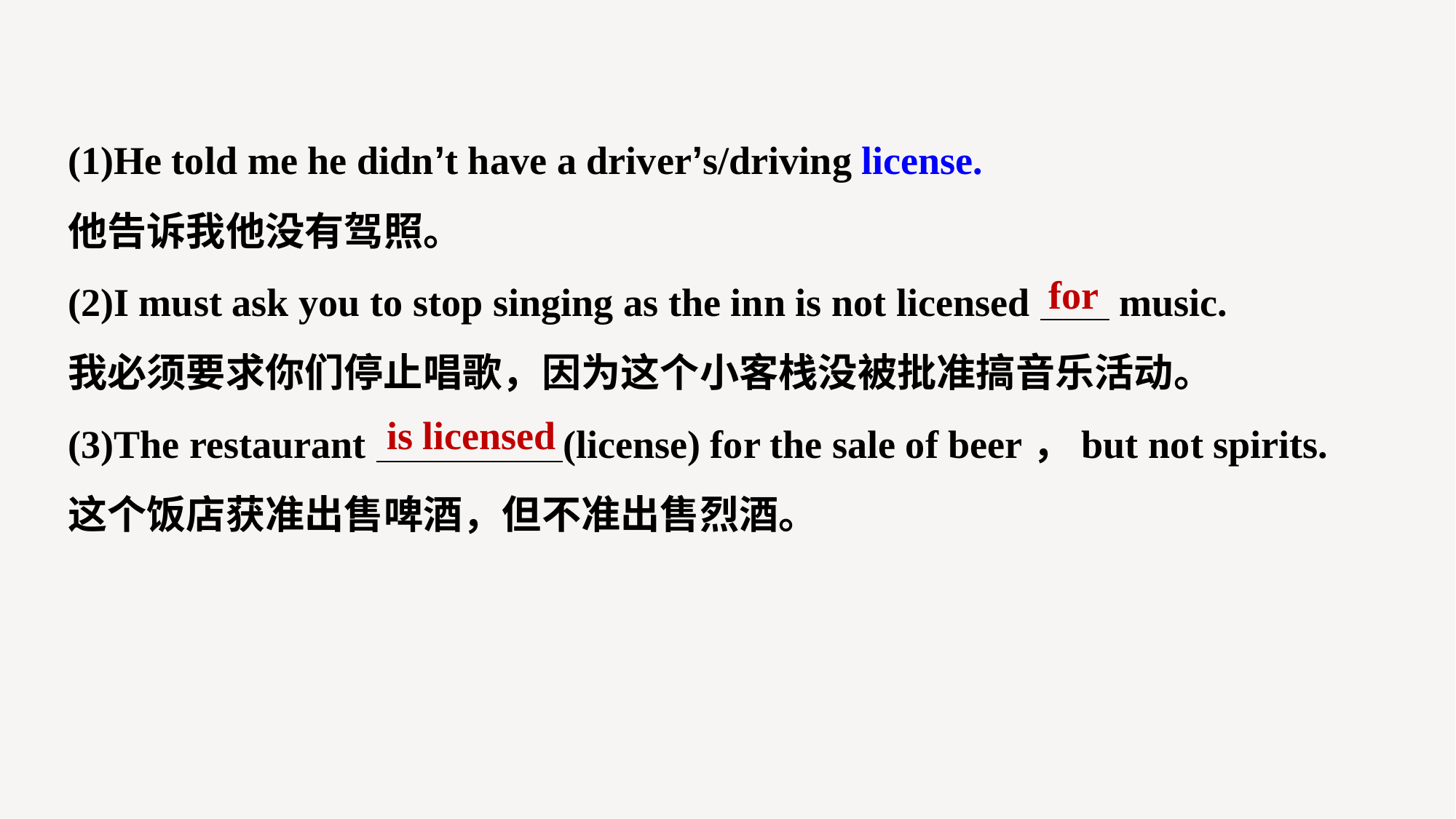

(1)He told me he didn’t have a driver’s/driving license.
他告诉我他没有驾照。
(2)I must ask you to stop singing as the inn is not licensed         music.
我必须要求你们停止唱歌，因为这个小客栈没被批准搞音乐活动。
(3)The restaurant                    (license) for the sale of beer，but not spirits.
这个饭店获准出售啤酒，但不准出售烈酒。
for
is licensed